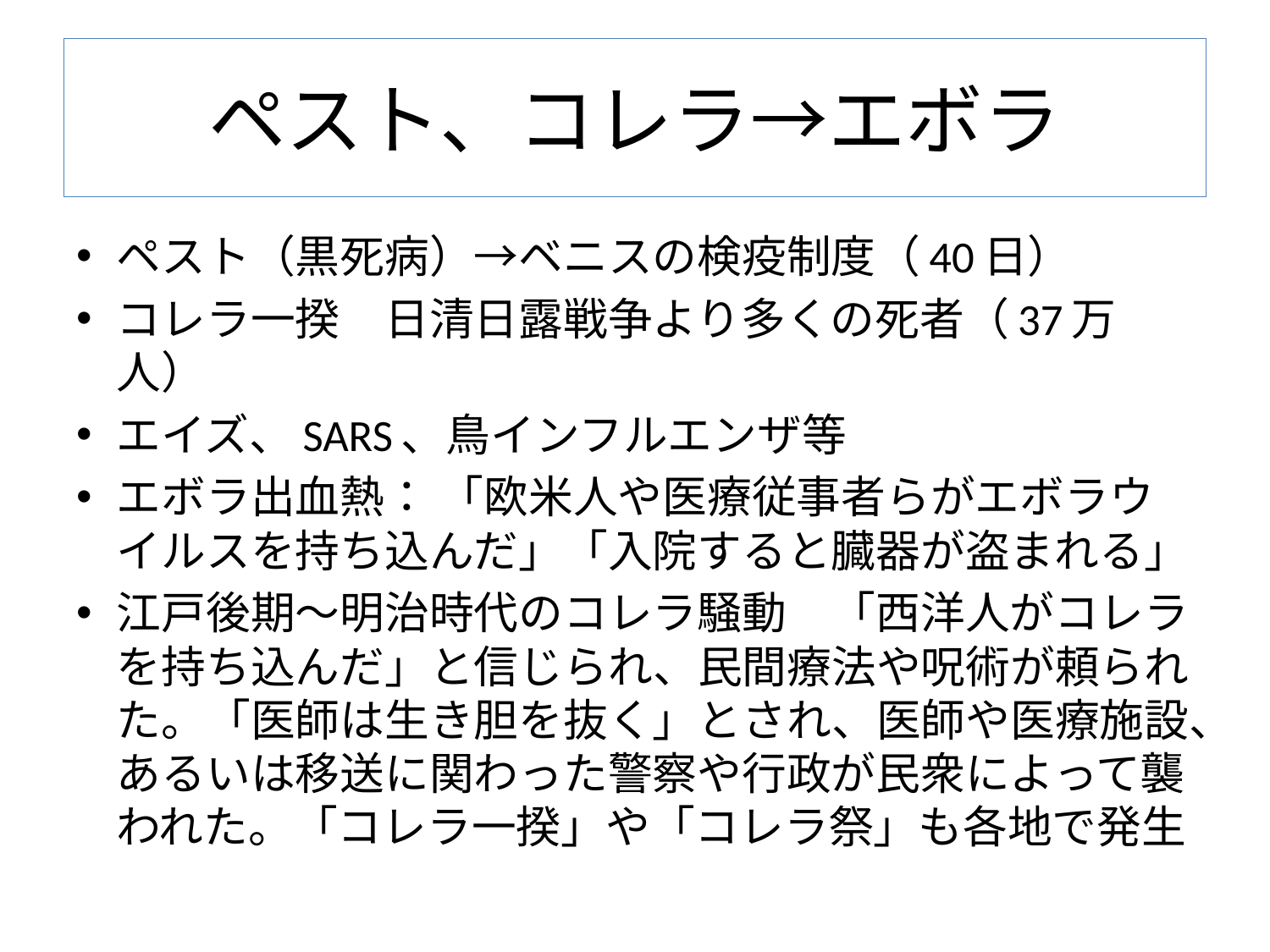

# ペスト、コレラ→エボラ
ペスト（黒死病）→ベニスの検疫制度（40日）
コレラ一揆　日清日露戦争より多くの死者（37万人）
エイズ、SARS、鳥インフルエンザ等
エボラ出血熱： 「欧米人や医療従事者らがエボラウイルスを持ち込んだ」「入院すると臓器が盗まれる」
江戸後期～明治時代のコレラ騒動　「西洋人がコレラを持ち込んだ」と信じられ、民間療法や呪術が頼られた。「医師は生き胆を抜く」とされ、医師や医療施設、あるいは移送に関わった警察や行政が民衆によって襲われた。「コレラ一揆」や「コレラ祭」も各地で発生